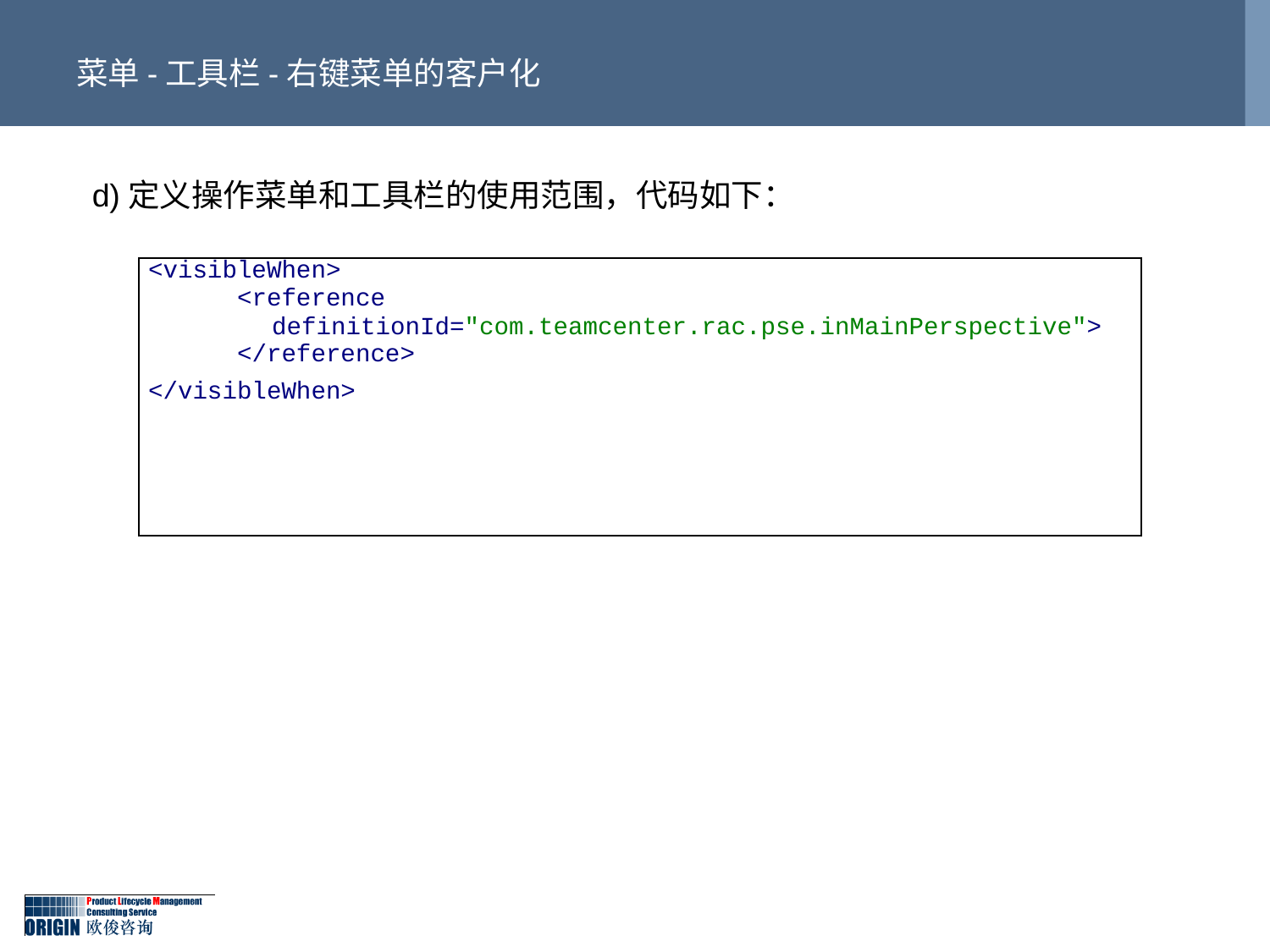

# 菜单-工具栏-右键菜单的客户化
d)定义操作菜单和工具栏的使用范围，代码如下：

| <visibleWhen> <reference definitionId="com.teamcenter.rac.pse.inMainPerspective"> </reference> </visibleWhen> |
| --- |